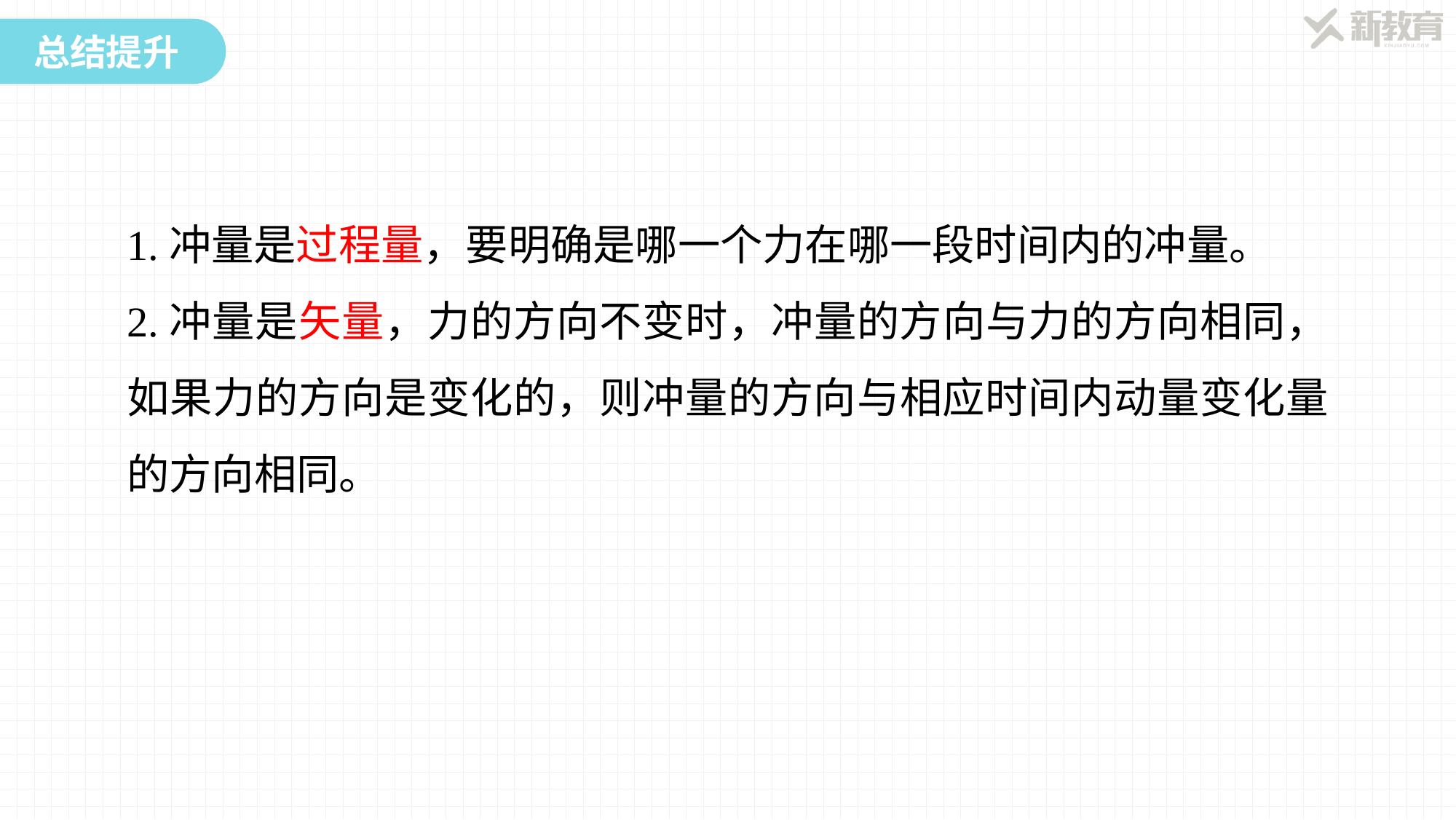

1.冲量是过程量，要明确是哪一个力在哪一段时间内的冲量。
2.冲量是矢量，力的方向不变时，冲量的方向与力的方向相同，如果力的方向是变化的，则冲量的方向与相应时间内动量变化量的方向相同。